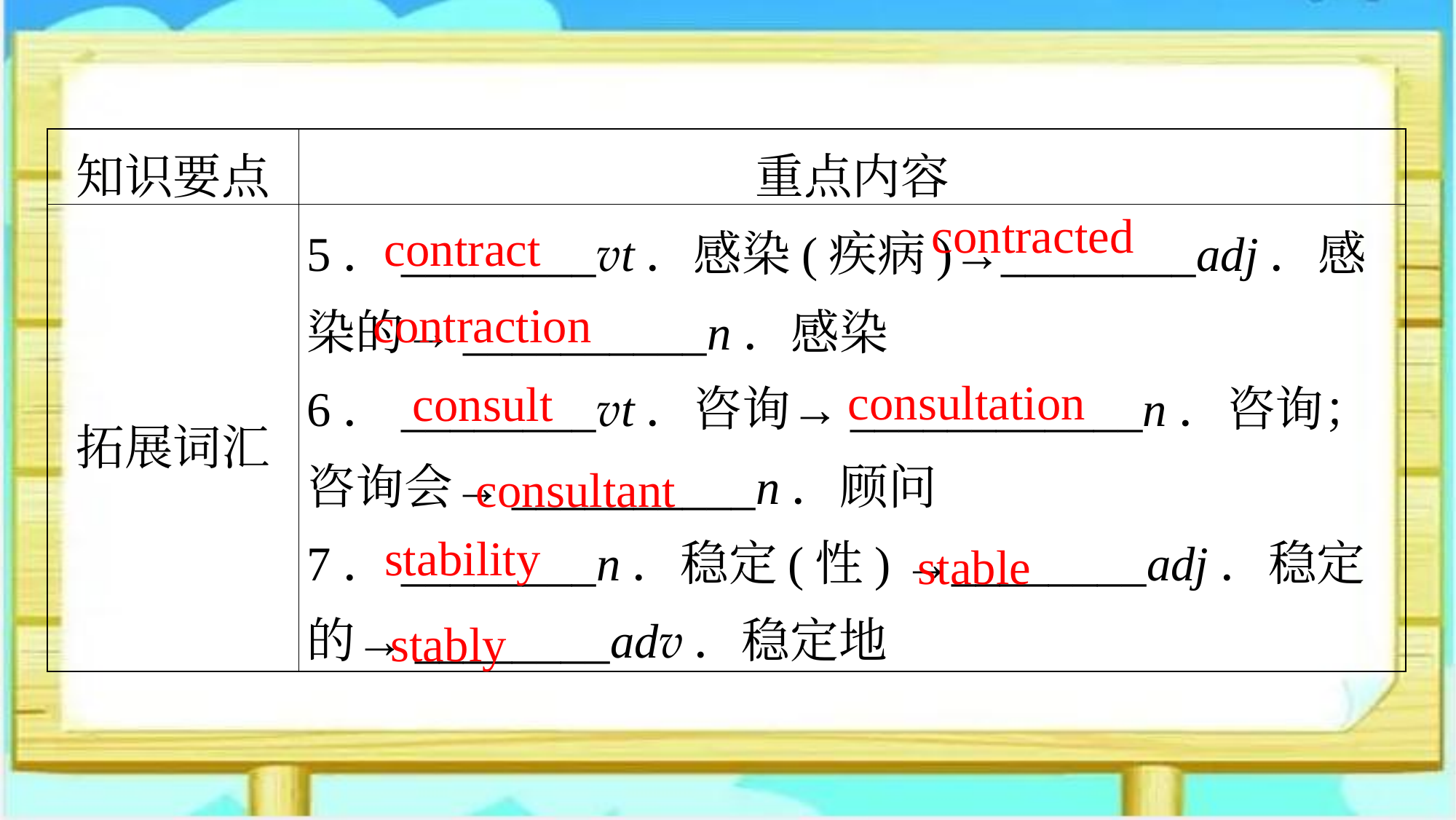

| 知识要点 | 重点内容 |
| --- | --- |
| 拓展词汇 | 5．\_\_\_\_\_\_\_\_vt．感染(疾病)→\_\_\_\_\_\_\_\_adj．感染的→\_\_\_\_\_\_\_\_\_\_n．感染 6．\_\_\_\_\_\_\_\_vt．咨询→\_\_\_\_\_\_\_\_\_\_\_\_n．咨询；咨询会→\_\_\_\_\_\_\_\_\_\_n．顾问 7．\_\_\_\_\_\_\_\_n．稳定(性) →\_\_\_\_\_\_\_\_adj．稳定的→\_\_\_\_\_\_\_\_adv．稳定地 |
contracted
contract
contraction
consultation
consult
consultant
stability
stable
stably